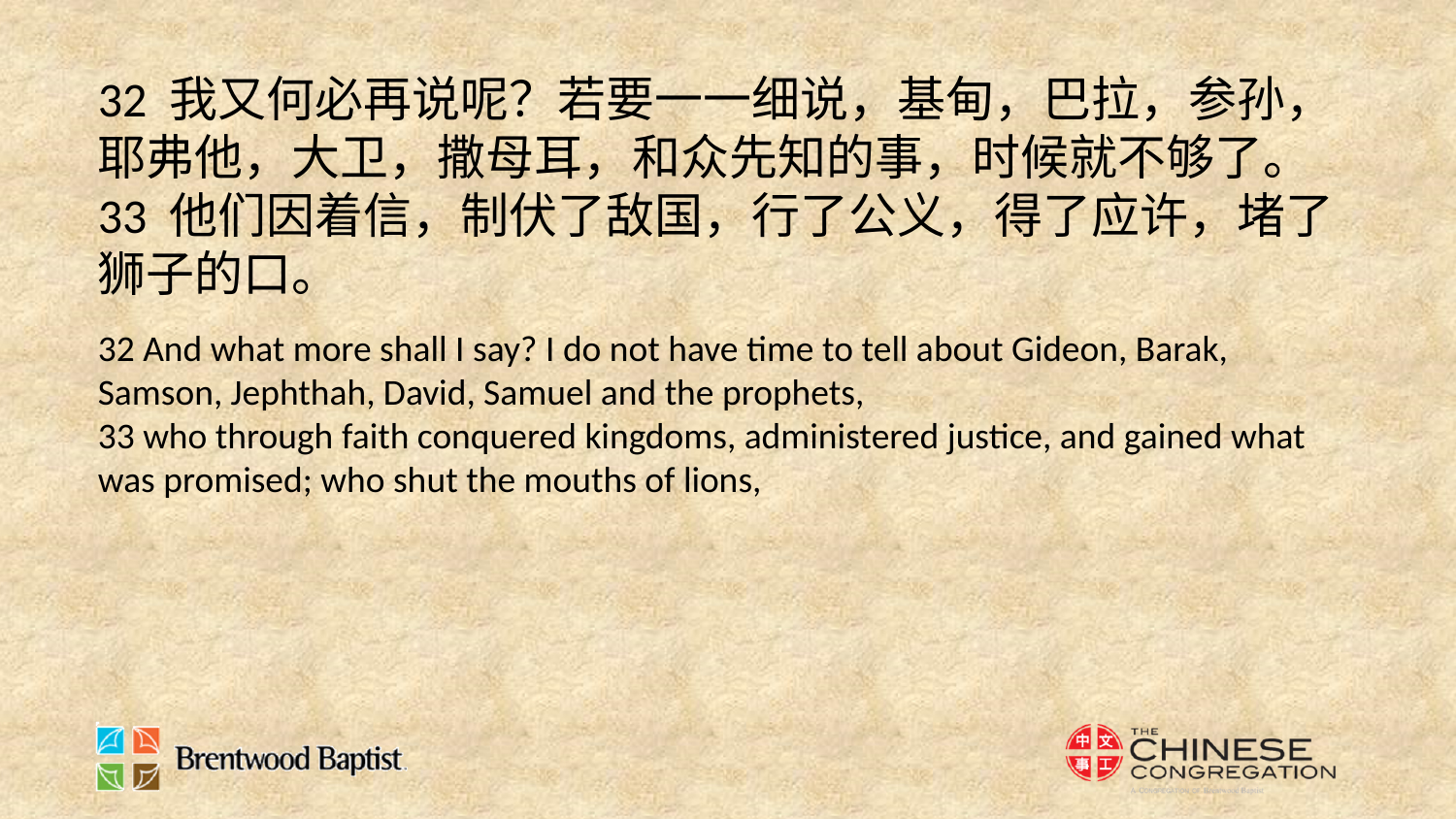

32 我又何必再说呢？若要一一细说，基甸，巴拉，参孙，耶弗他，大卫，撒母耳，和众先知的事，时候就不够了。
33 他们因着信，制伏了敌国，行了公义，得了应许，堵了狮子的口。

32 And what more shall I say? I do not have time to tell about Gideon, Barak, Samson, Jephthah, David, Samuel and the prophets,
33 who through faith conquered kingdoms, administered justice, and gained what was promised; who shut the mouths of lions,